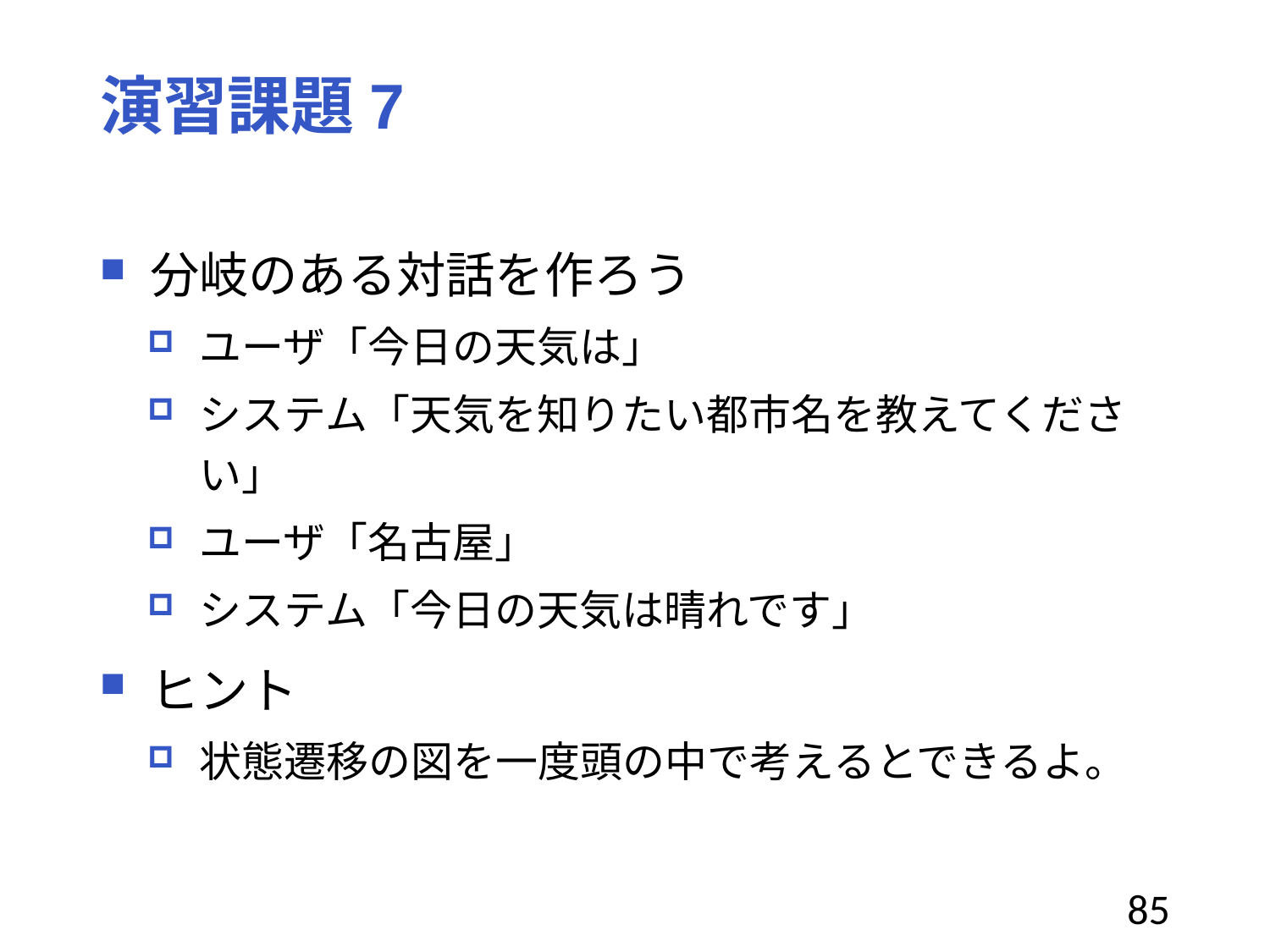

# 演習課題7
分岐のある対話を作ろう
ユーザ「今日の天気は」
システム「天気を知りたい都市名を教えてください」
ユーザ「名古屋」
システム「今日の天気は晴れです」
ヒント
状態遷移の図を一度頭の中で考えるとできるよ。

85